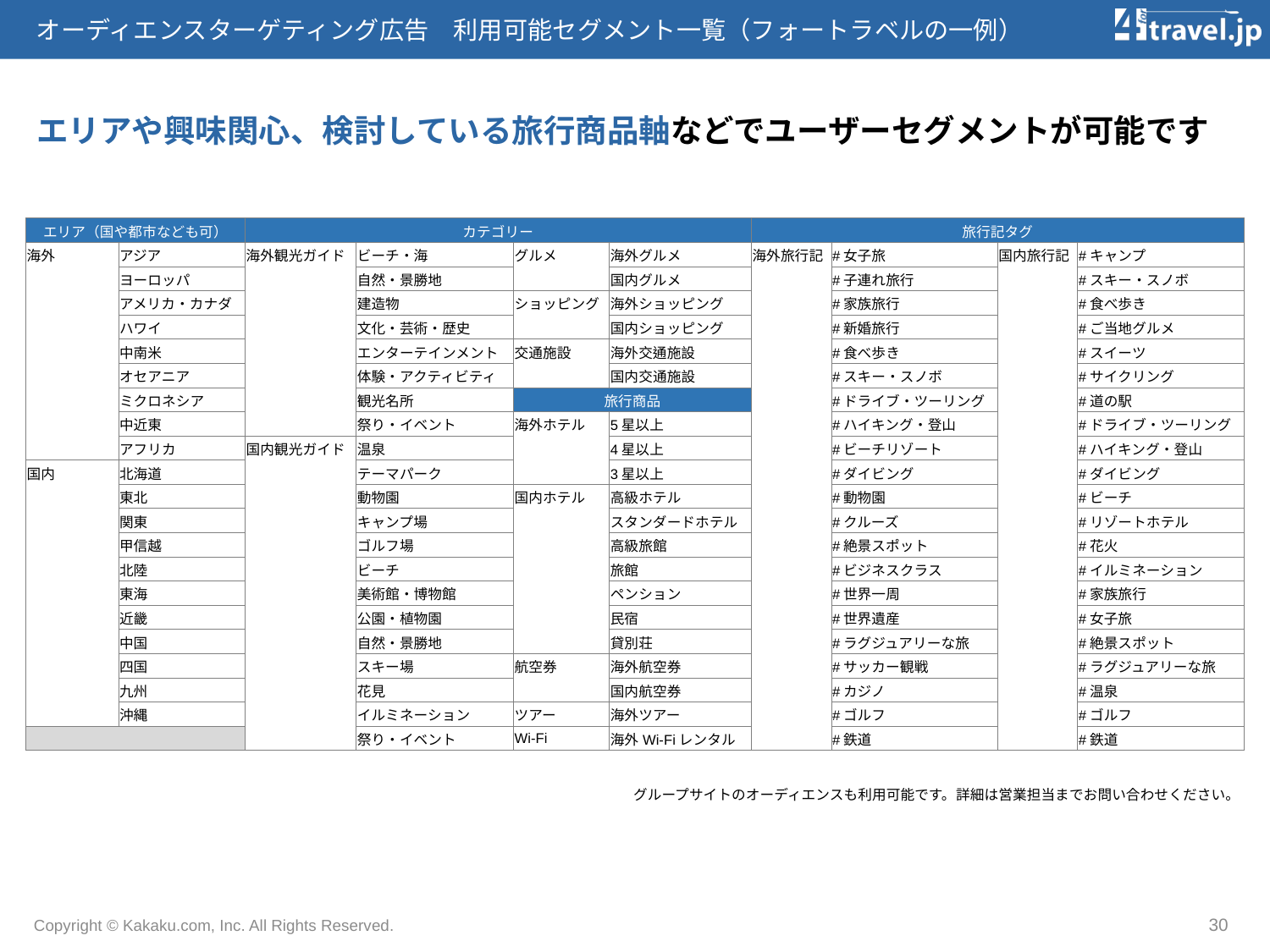

オーディエンスターゲティング広告　利用可能セグメント一覧（フォートラベルの一例）
# エリアや興味関心、検討している旅行商品軸などでユーザーセグメントが可能です
| エリア（国や都市なども可） |  | カテゴリー |  |  |  | 旅行記タグ |  |  |  |
| --- | --- | --- | --- | --- | --- | --- | --- | --- | --- |
| 海外 | アジア | 海外観光ガイド | ビーチ・海 | グルメ | 海外グルメ | 海外旅行記 | #女子旅 | 国内旅行記 | #キャンプ |
|  | ヨーロッパ |  | 自然・景勝地 |  | 国内グルメ |  | #子連れ旅行 |  | #スキー・スノボ |
|  | アメリカ・カナダ |  | 建造物 | ショッピング | 海外ショッピング |  | #家族旅行 |  | #食べ歩き |
|  | ハワイ |  | 文化・芸術・歴史 |  | 国内ショッピング |  | #新婚旅行 |  | #ご当地グルメ |
|  | 中南米 |  | エンターテインメント | 交通施設 | 海外交通施設 |  | #食べ歩き |  | #スイーツ |
|  | オセアニア |  | 体験・アクティビティ |  | 国内交通施設 |  | #スキー・スノボ |  | #サイクリング |
|  | ミクロネシア |  | 観光名所 | 旅行商品 |  |  | #ドライブ・ツーリング |  | #道の駅 |
|  | 中近東 |  | 祭り・イベント | 海外ホテル | 5星以上 |  | #ハイキング・登山 |  | #ドライブ・ツーリング |
|  | アフリカ | 国内観光ガイド | 温泉 |  | 4星以上 |  | #ビーチリゾート |  | #ハイキング・登山 |
| 国内 | 北海道 |  | テーマパーク |  | 3星以上 |  | #ダイビング |  | #ダイビング |
|  | 東北 |  | 動物園 | 国内ホテル | 高級ホテル |  | #動物園 |  | #ビーチ |
|  | 関東 |  | キャンプ場 |  | スタンダードホテル |  | #クルーズ |  | #リゾートホテル |
|  | 甲信越 |  | ゴルフ場 |  | 高級旅館 |  | #絶景スポット |  | #花火 |
|  | 北陸 |  | ビーチ |  | 旅館 |  | #ビジネスクラス |  | #イルミネーション |
|  | 東海 |  | 美術館・博物館 |  | ペンション |  | #世界一周 |  | #家族旅行 |
|  | 近畿 |  | 公園・植物園 |  | 民宿 |  | #世界遺産 |  | #女子旅 |
|  | 中国 |  | 自然・景勝地 |  | 貸別荘 |  | #ラグジュアリーな旅 |  | #絶景スポット |
|  | 四国 |  | スキー場 | 航空券 | 海外航空券 |  | #サッカー観戦 |  | #ラグジュアリーな旅 |
|  | 九州 |  | 花見 |  | 国内航空券 |  | #カジノ |  | #温泉 |
|  | 沖縄 |  | イルミネーション | ツアー | 海外ツアー |  | #ゴルフ |  | #ゴルフ |
|  |  |  | 祭り・イベント | Wi-Fi | 海外Wi-Fiレンタル |  | #鉄道 |  | #鉄道 |
グループサイトのオーディエンスも利用可能です。詳細は営業担当までお問い合わせください。

Copyright © Kakaku.com, Inc. All Rights Reserved.
30